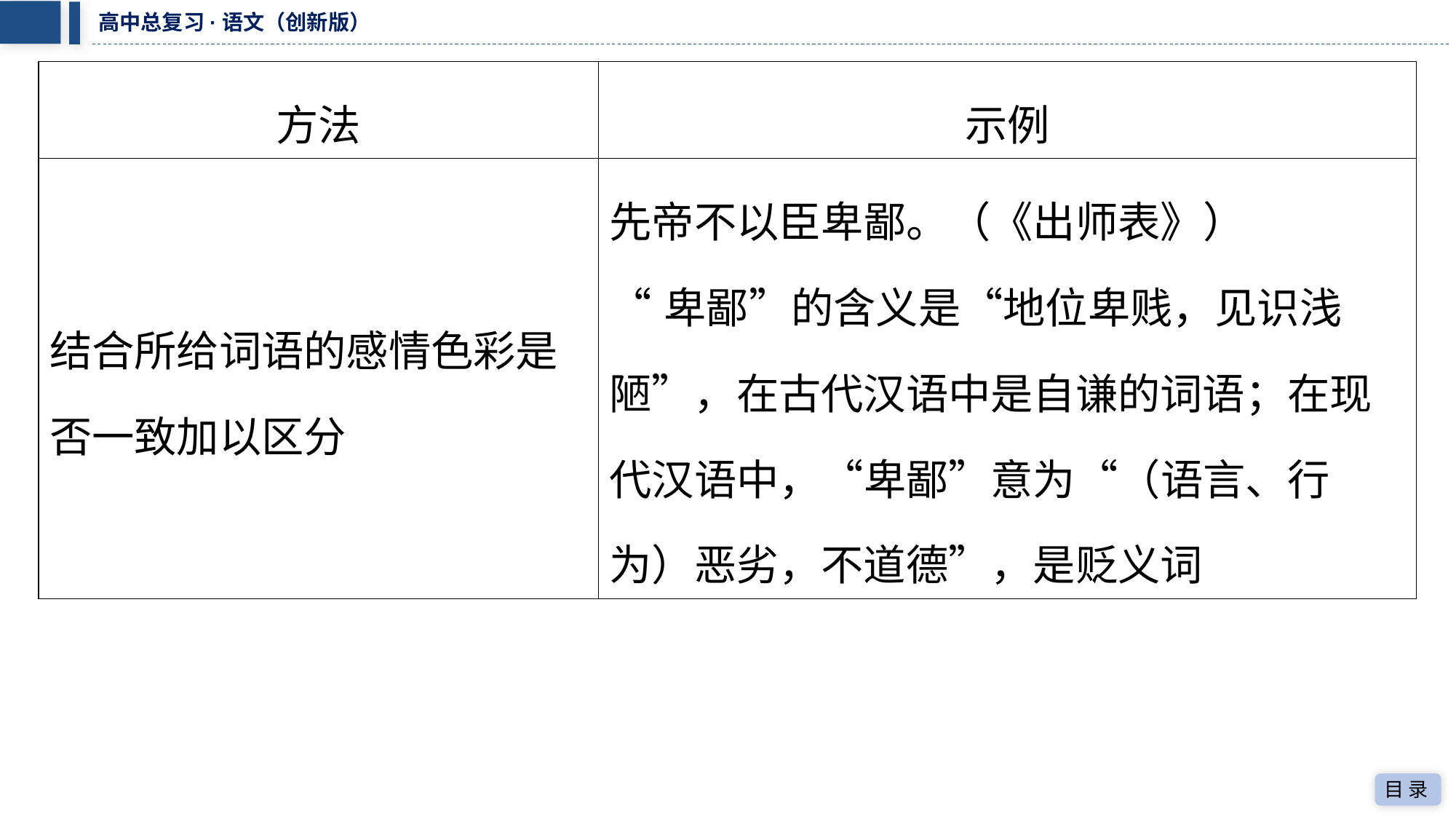

| 方法 | 示例 |
| --- | --- |
| 结合所给词语的感情色彩是 否一致加以区分 | 先帝不以臣卑鄙。（《出师表》） “卑鄙”的含义是“地位卑贱，见识浅 陋”，在古代汉语中是自谦的词语；在现 代汉语中，“卑鄙”意为“（语言、行 为）恶劣，不道德”，是贬义词 |